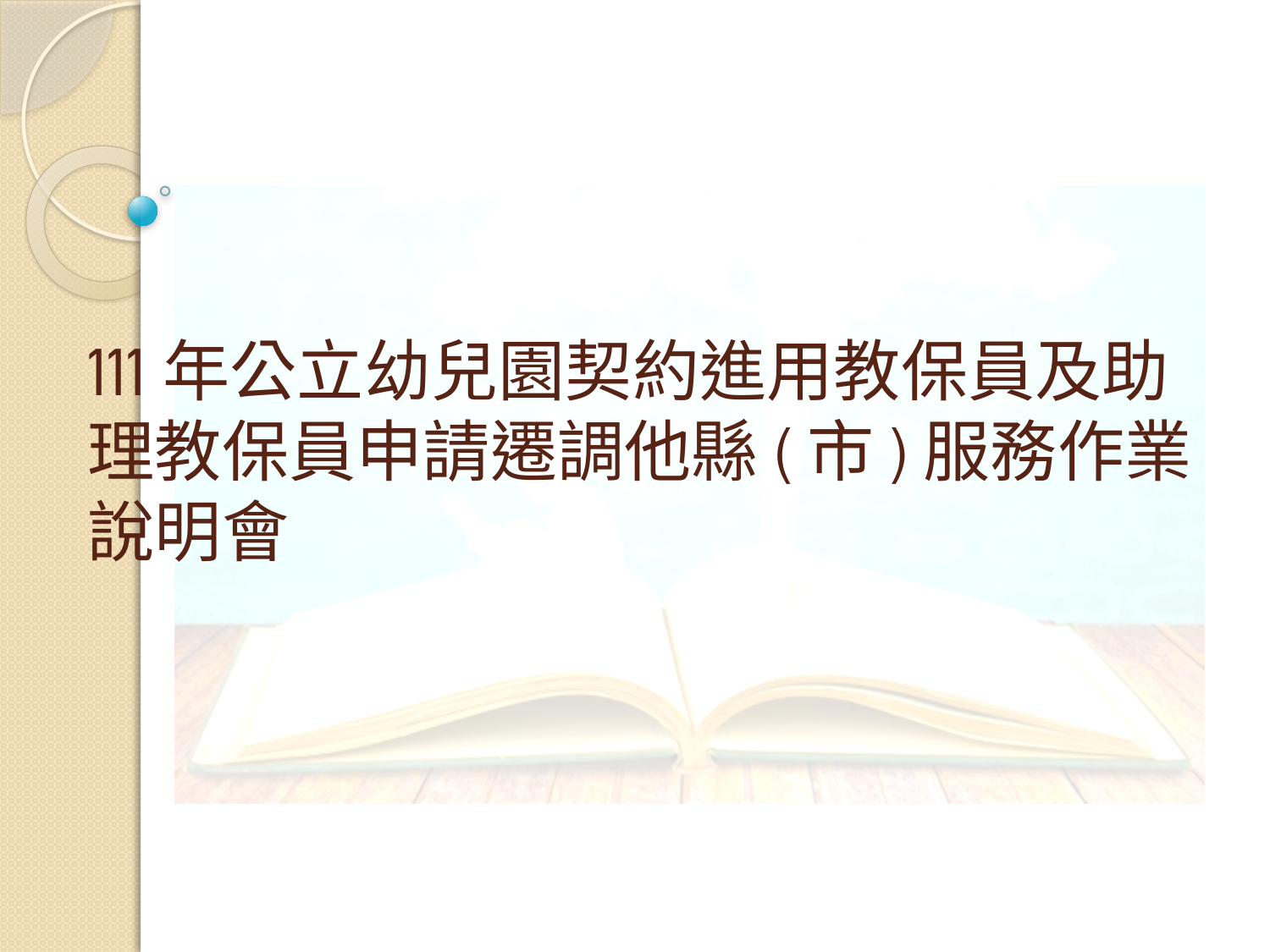

# 111年公立幼兒園契約進用教保員及助理教保員申請遷調他縣(市)服務作業說明會